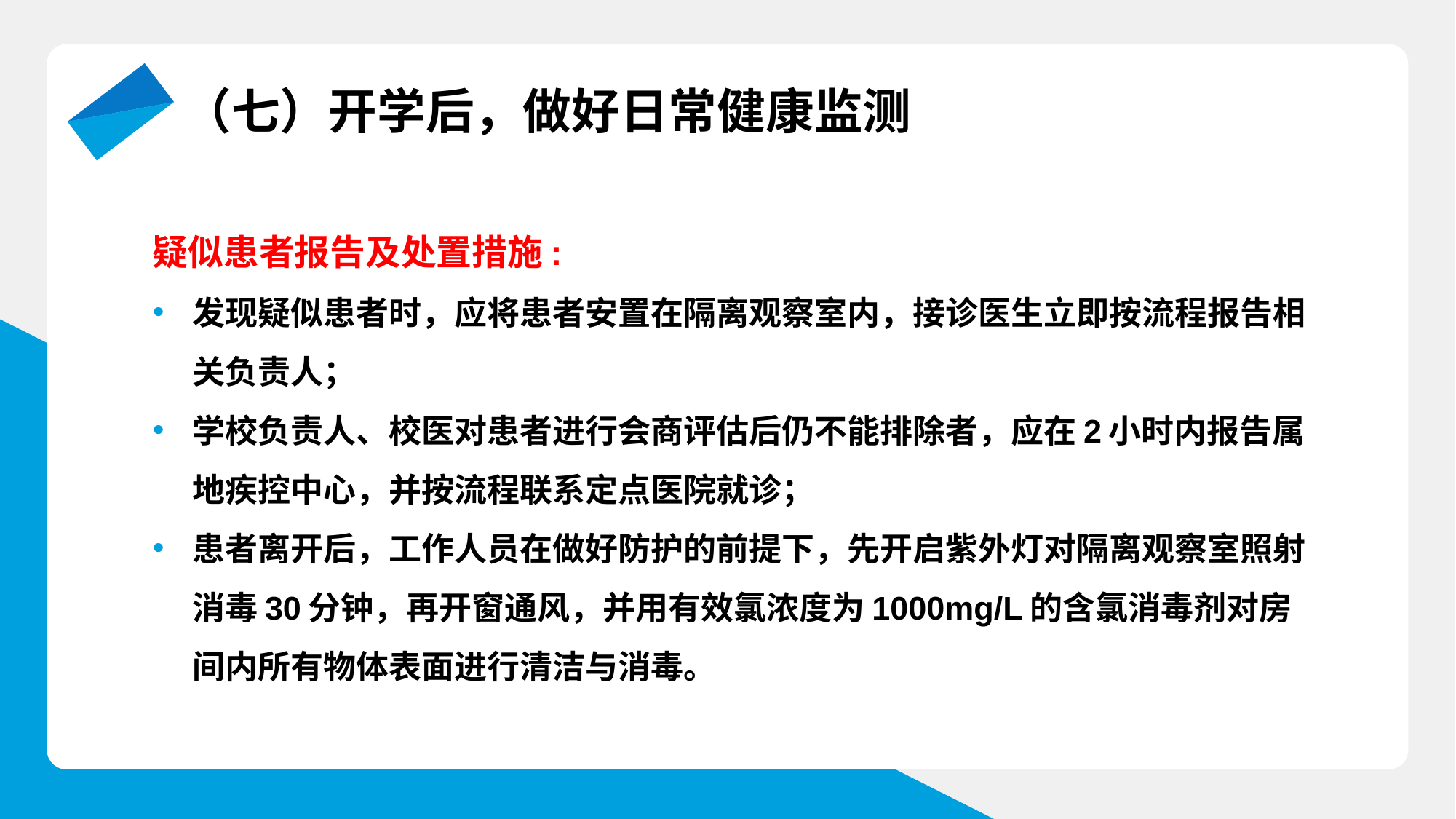

（七）开学后，做好日常健康监测

疑似患者报告及处置措施:
发现疑似患者时，应将患者安置在隔离观察室内，接诊医生立即按流程报告相关负责人；
学校负责人、校医对患者进行会商评估后仍不能排除者，应在2小时内报告属地疾控中心，并按流程联系定点医院就诊；
患者离开后，工作人员在做好防护的前提下，先开启紫外灯对隔离观察室照射消毒30分钟，再开窗通风，并用有效氯浓度为1000mg/L的含氯消毒剂对房间内所有物体表面进行清洁与消毒。